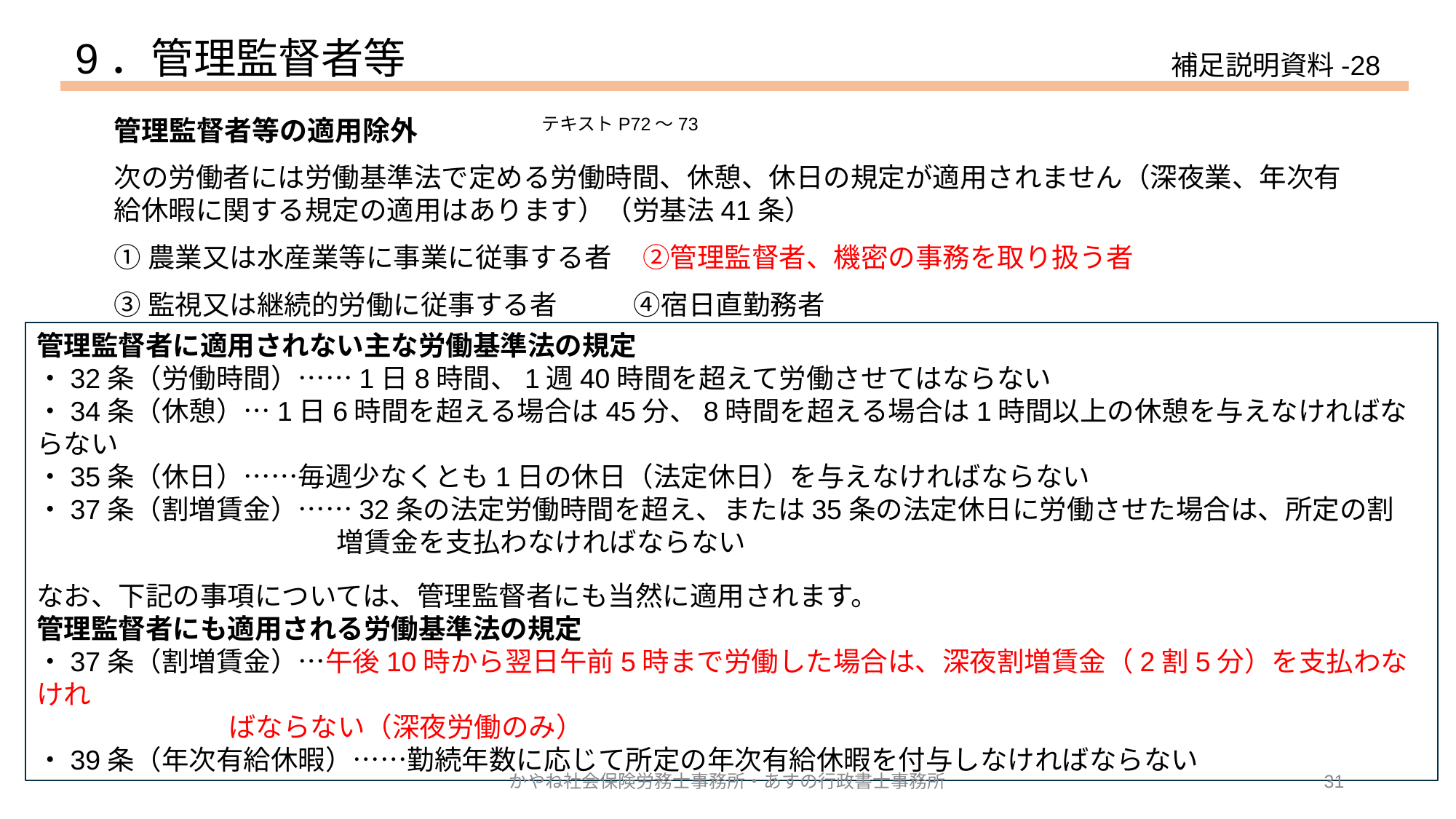

9．管理監督者等
補足説明資料-28
テキストP72～73
# 管理監督者等の適用除外
次の労働者には労働基準法で定める労働時間、休憩、休日の規定が適用されません（深夜業、年次有給休暇に関する規定の適用はあります）（労基法41条）
①農業又は水産業等に事業に従事する者     ②管理監督者、機密の事務を取り扱う者
③監視又は継続的労働に従事する者　        ④宿日直勤務者

管理監督者に適用されない主な労働基準法の規定
・32条（労働時間）……1日8時間、1週40時間を超えて労働させてはならない
・34条（休憩）…1日6時間を超える場合は45分、8時間を超える場合は1時間以上の休憩を与えなければならない
・35条（休日）……毎週少なくとも1日の休日（法定休日）を与えなければならない
・37条（割増賃金）……32条の法定労働時間を超え、または35条の法定休日に労働させた場合は、所定の割
　　　　　　　　　　　増賃金を支払わなければならない

なお、下記の事項については、管理監督者にも当然に適用されます。
管理監督者にも適用される労働基準法の規定
・37条（割増賃金）…午後10時から翌日午前5時まで労働した場合は、深夜割増賃金（2割5分）を支払わなけれ
                              ばならない（深夜労働のみ）
・39条（年次有給休暇）……勤続年数に応じて所定の年次有給休暇を付与しなければならない
かやね社会保険労務士事務所・あすの行政書士事務所
31